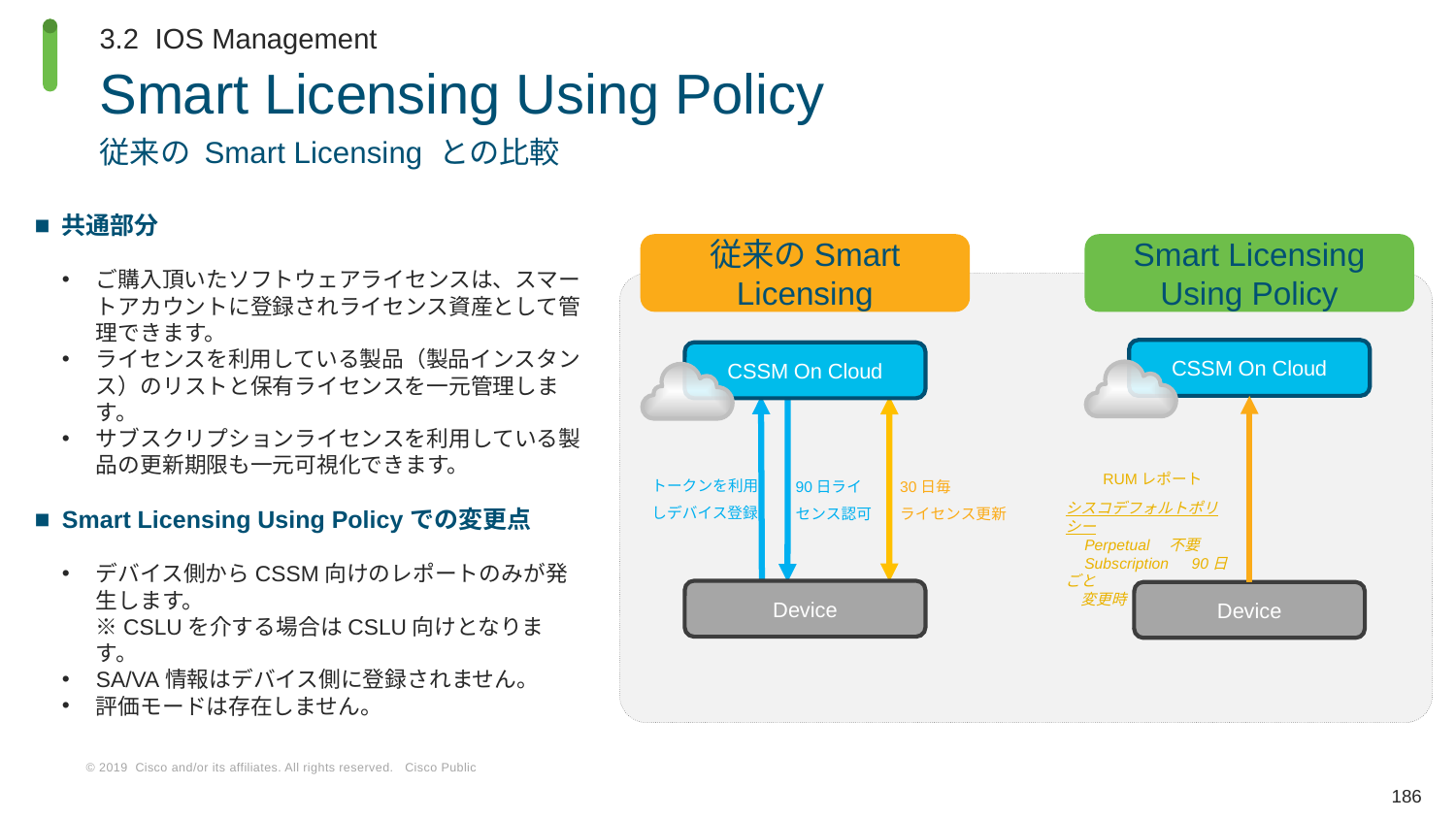

3.2  IOS Management
# Smart Licensing Using Policy
従来の Smart Licensing との比較
共通部分

ご購入頂いたソフトウェアライセンスは、スマートアカウントに登録されライセンス資産として管理できます。
ライセンスを利用している製品（製品インスタンス）のリストと保有ライセンスを一元管理します。
サブスクリプションライセンスを利用している製品の更新期限も一元可視化できます。

Smart Licensing Using Policyでの変更点

デバイス側からCSSM向けのレポートのみが発生します。
※CSLUを介する場合はCSLU向けとなります。
SA/VA情報はデバイス側に登録されません。
評価モードは存在しません。
従来のSmart Licensing
Smart Licensing
Using Policy

CSSM On Cloud
CSSM On Cloud

RUMレポート
トークンを利用
しデバイス登録
90日ライ
センス認可
30日毎
ライセンス更新
シスコデフォルトポリシー
　Perpetual　不要
　Subscription　90日ごと
　変更時　90日以内
Device
Device
186